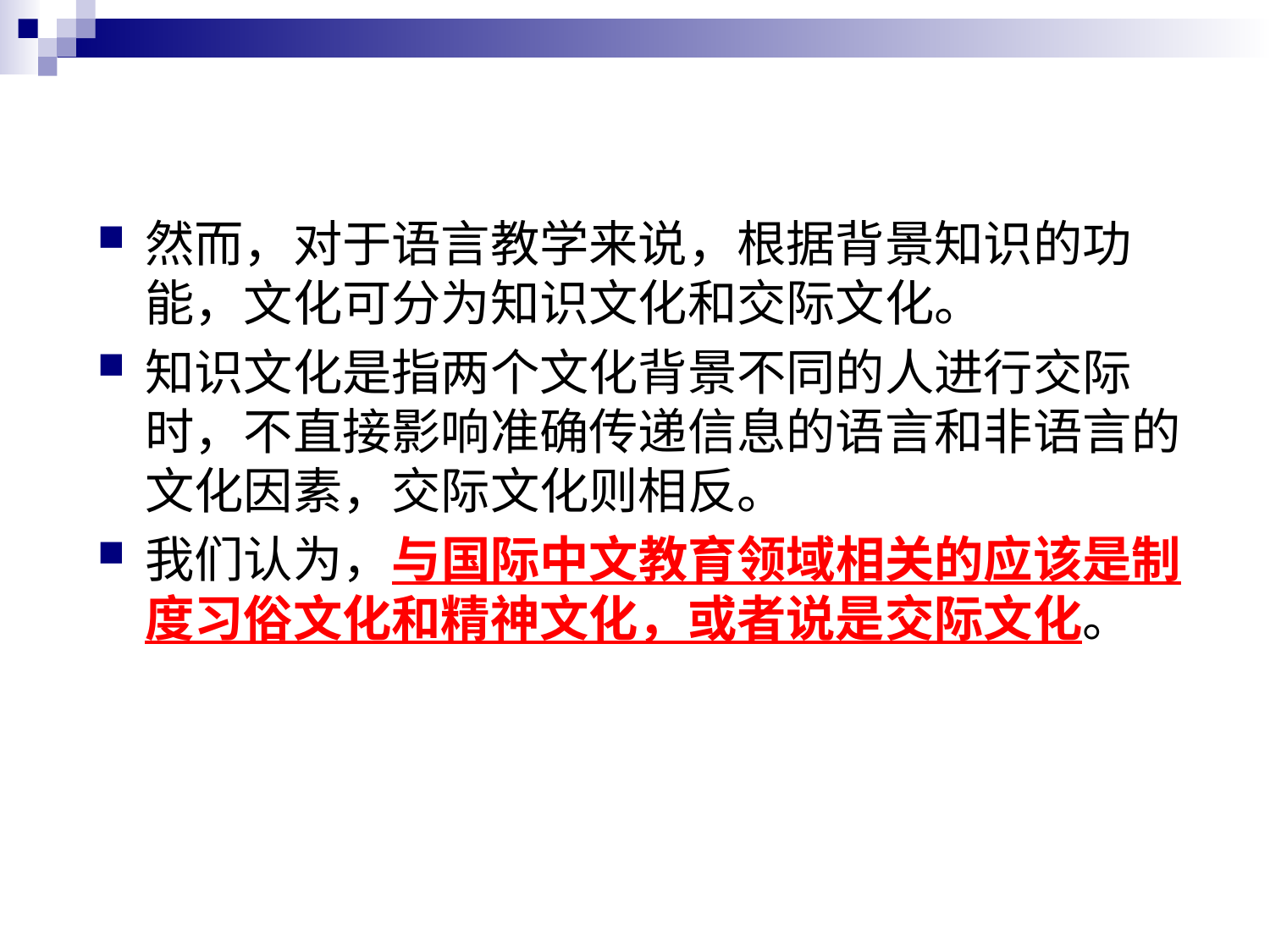

然而，对于语言教学来说，根据背景知识的功能，文化可分为知识文化和交际文化。
知识文化是指两个文化背景不同的人进行交际时，不直接影响准确传递信息的语言和非语言的文化因素，交际文化则相反。
我们认为，与国际中文教育领域相关的应该是制度习俗文化和精神文化，或者说是交际文化。